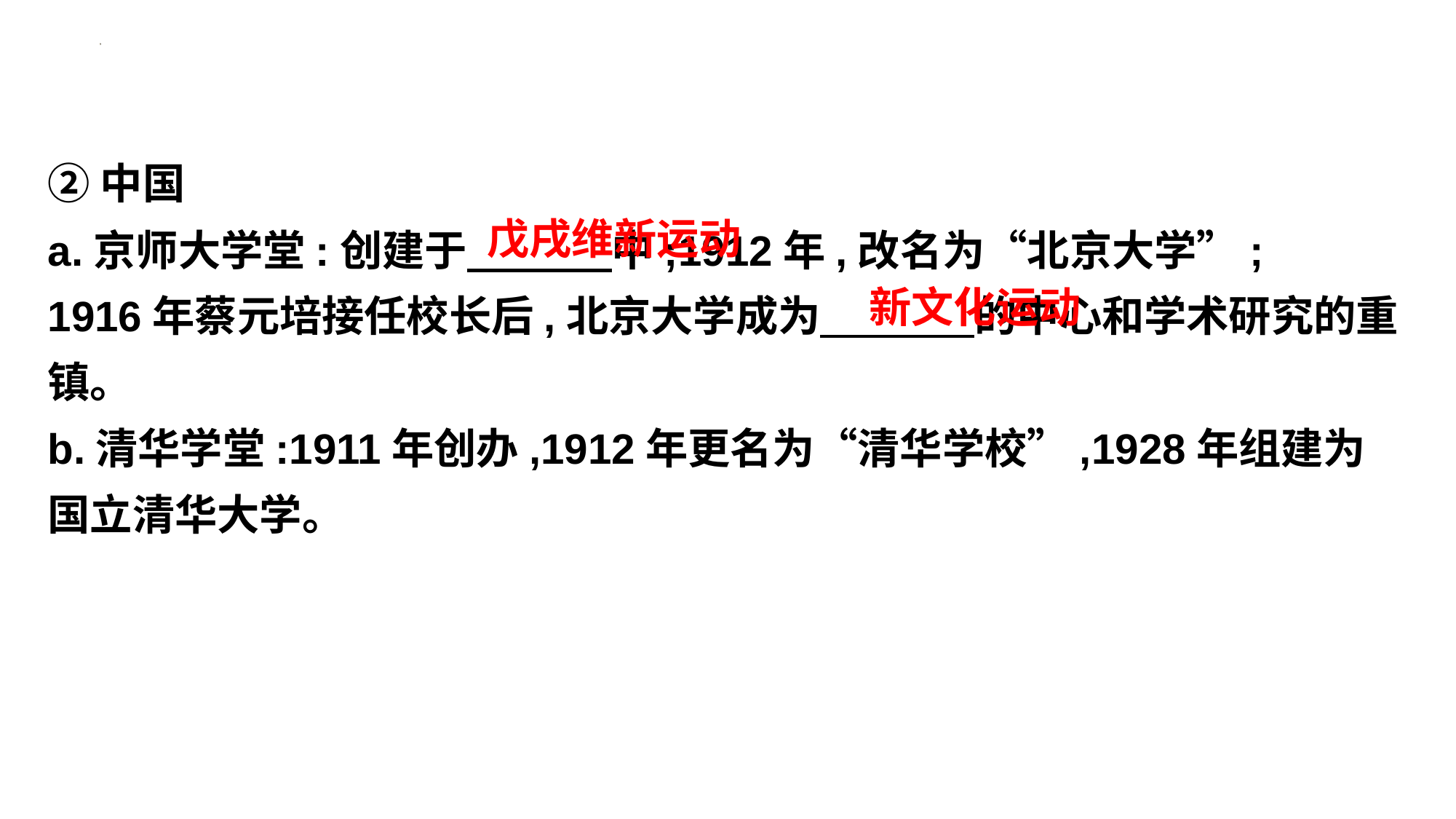

②中国
a.京师大学堂:创建于               中;1912年,改名为“北京大学”;
1916年蔡元培接任校长后,北京大学成为                的中心和学术研究的重镇。
b.清华学堂:1911年创办,1912年更名为“清华学校”,1928年组建为国立清华大学。
戊戌维新运动
新文化运动